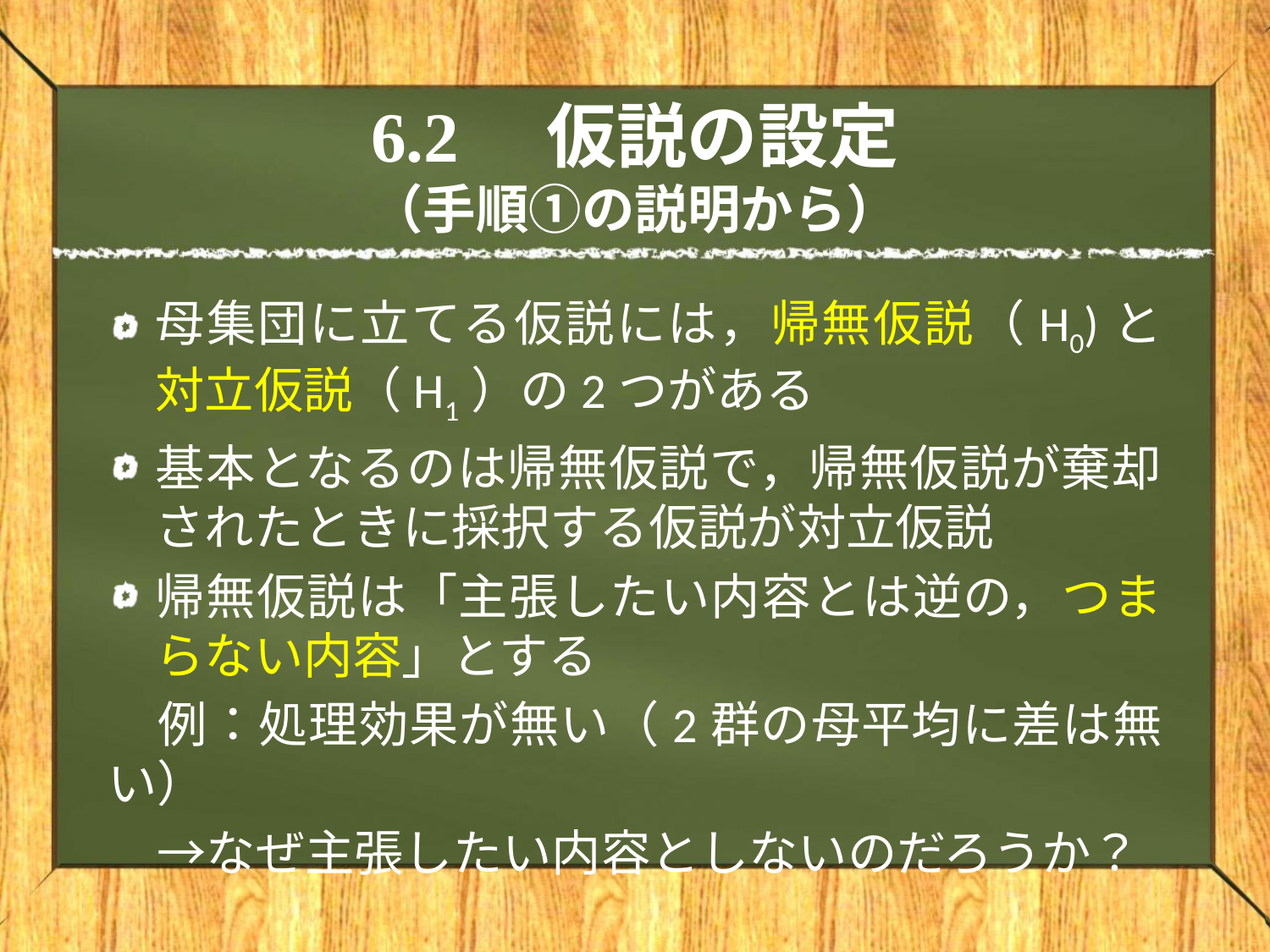

# 6.2　仮説の設定 （手順①の説明から）
母集団に立てる仮説には，帰無仮説（H0)と対立仮説（H1）の2つがある
基本となるのは帰無仮説で，帰無仮説が棄却されたときに採択する仮説が対立仮説
帰無仮説は「主張したい内容とは逆の，つまらない内容」とする
　例：処理効果が無い（2群の母平均に差は無い）
　→なぜ主張したい内容としないのだろうか？